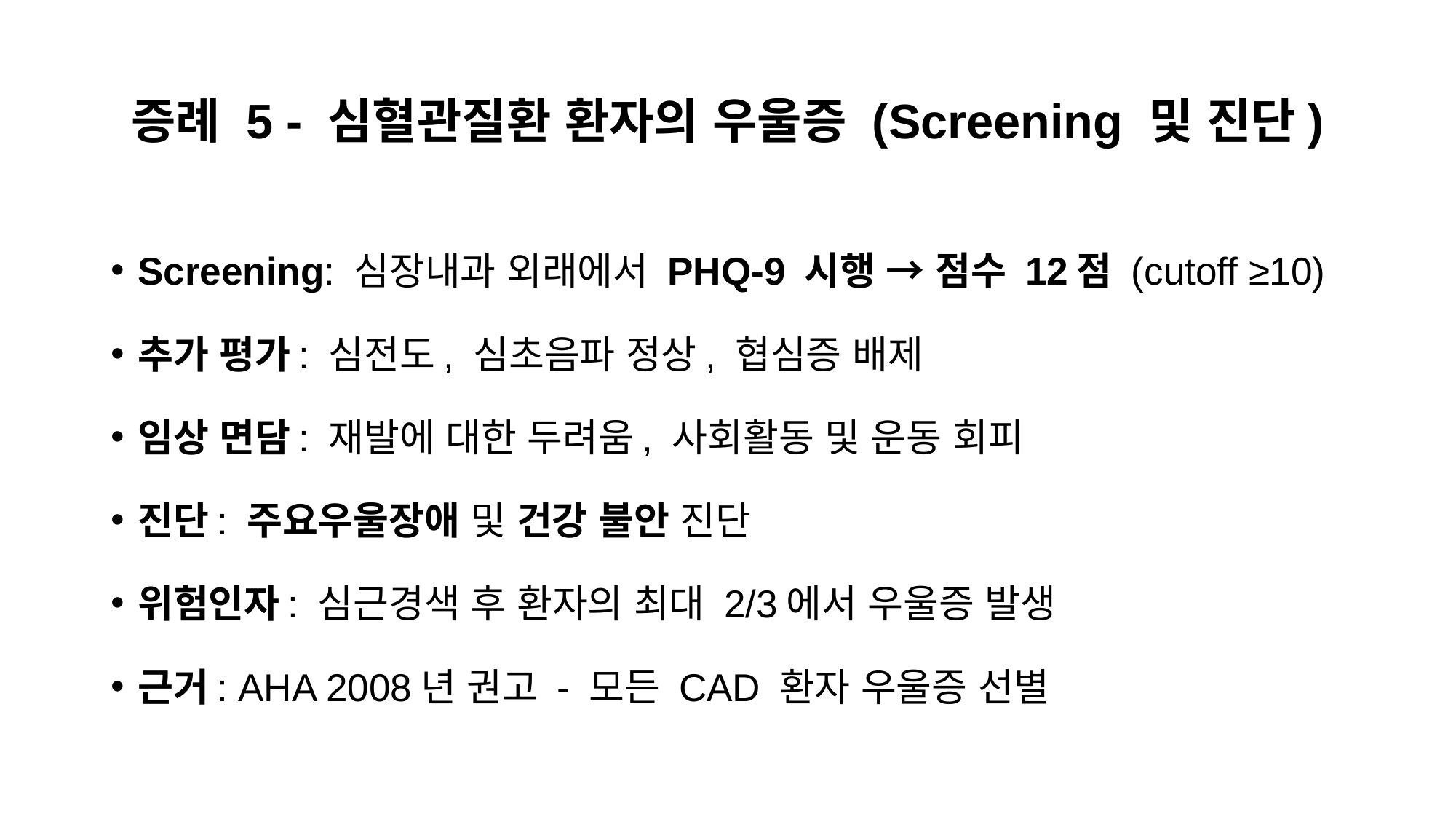

# 증례 5 - 심혈관질환 환자의 우울증 (Screening 및 진단)
Screening: 심장내과 외래에서 PHQ-9 시행 → 점수 12점 (cutoff ≥10)
추가 평가: 심전도, 심초음파 정상, 협심증 배제
임상 면담: 재발에 대한 두려움, 사회활동 및 운동 회피
진단: 주요우울장애 및 건강 불안 진단
위험인자: 심근경색 후 환자의 최대 2/3에서 우울증 발생
근거: AHA 2008년 권고 - 모든 CAD 환자 우울증 선별